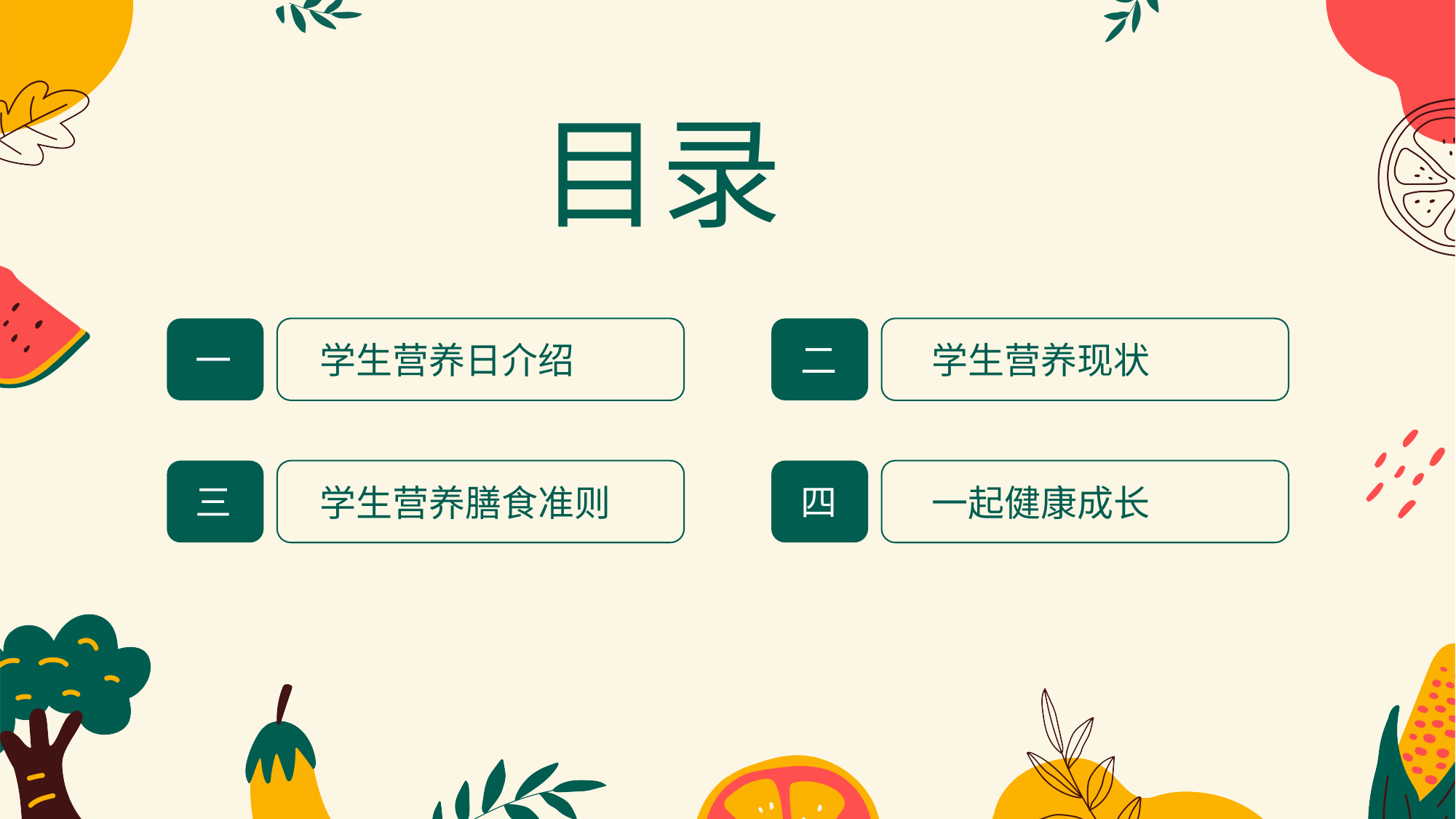

目录

一
学生营养日介绍
二
学生营养现状

三
四
学生营养膳食准则
一起健康成长